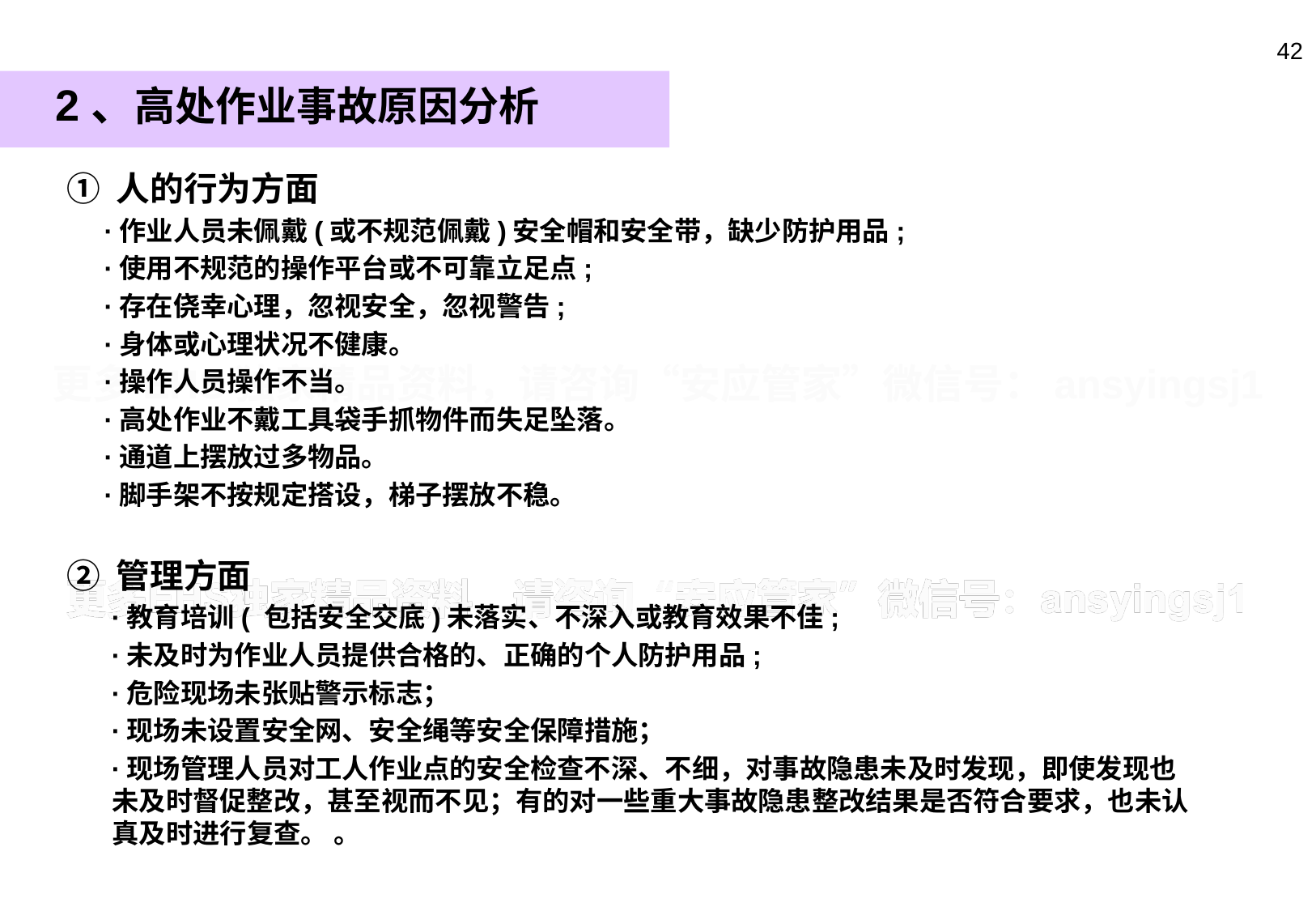

42

2、高处作业事故原因分析
① 人的行为方面
     ·作业人员未佩戴(或不规范佩戴)安全帽和安全带，缺少防护用品;
     ·使用不规范的操作平台或不可靠立足点;
     ·存在侥幸心理，忽视安全，忽视警告;
     ·身体或心理状况不健康。
     ·操作人员操作不当。
     ·高处作业不戴工具袋手抓物件而失足坠落。
     ·通道上摆放过多物品。
     ·脚手架不按规定搭设，梯子摆放不稳。

② 管理方面
      ·教育培训( 包括安全交底)未落实、不深入或教育效果不佳;
      ·未及时为作业人员提供合格的、正确的个人防护用品;
      ·危险现场未张贴警示标志；
      ·现场未设置安全网、安全绳等安全保障措施；
      ·现场管理人员对工人作业点的安全检查不深、不细，对事故隐患未及时发现，即使发现也未及时督促整改，甚至视而不见；有的对一些重大事故隐患整改结果是否符合要求，也未认真及时进行复查。 。